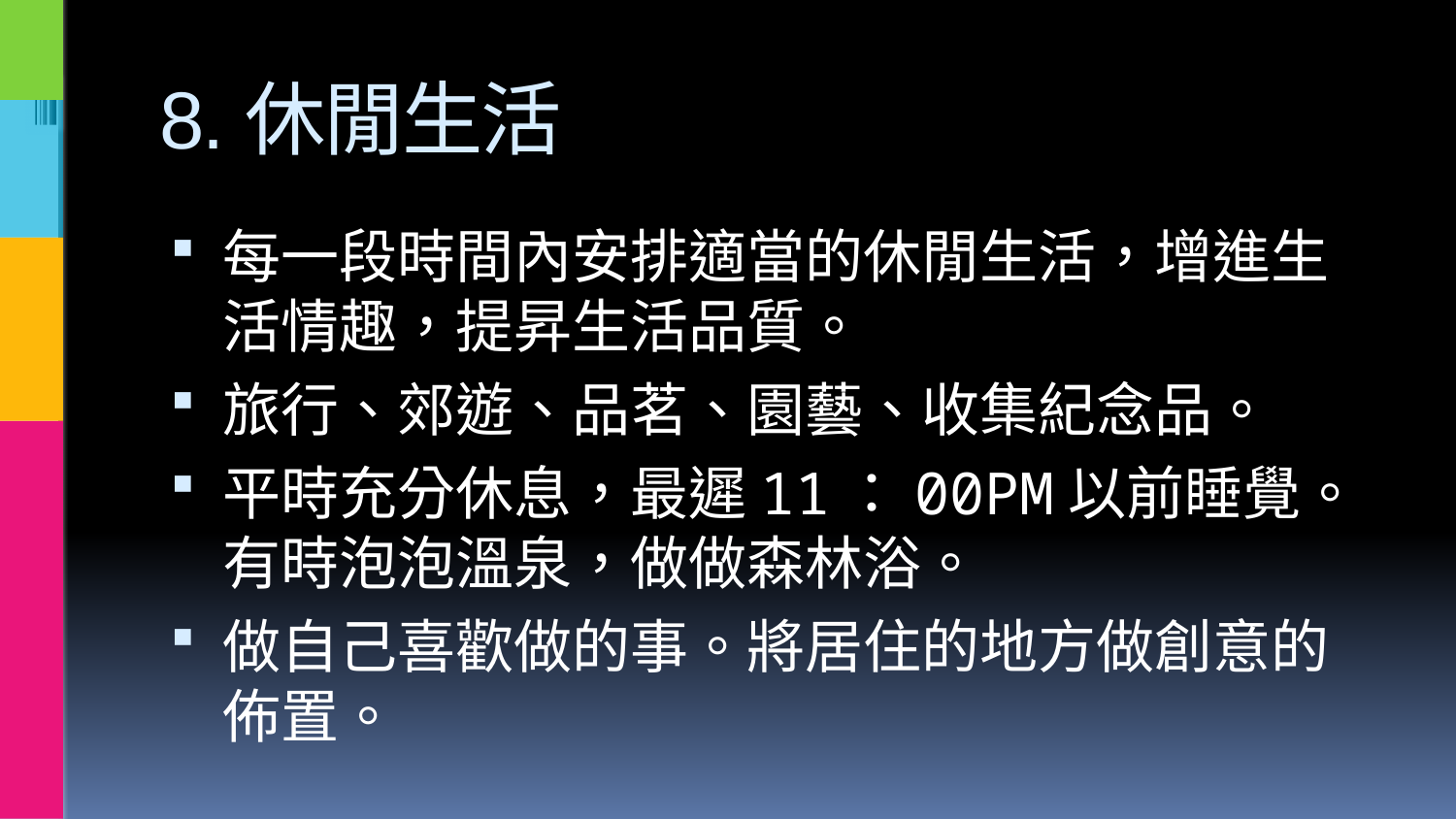

# 8.休閒生活
每一段時間內安排適當的休閒生活，增進生活情趣，提昇生活品質。
旅行、郊遊、品茗、園藝、收集紀念品。
平時充分休息，最遲11：00PM以前睡覺。有時泡泡溫泉，做做森林浴。
做自己喜歡做的事。將居住的地方做創意的佈置。